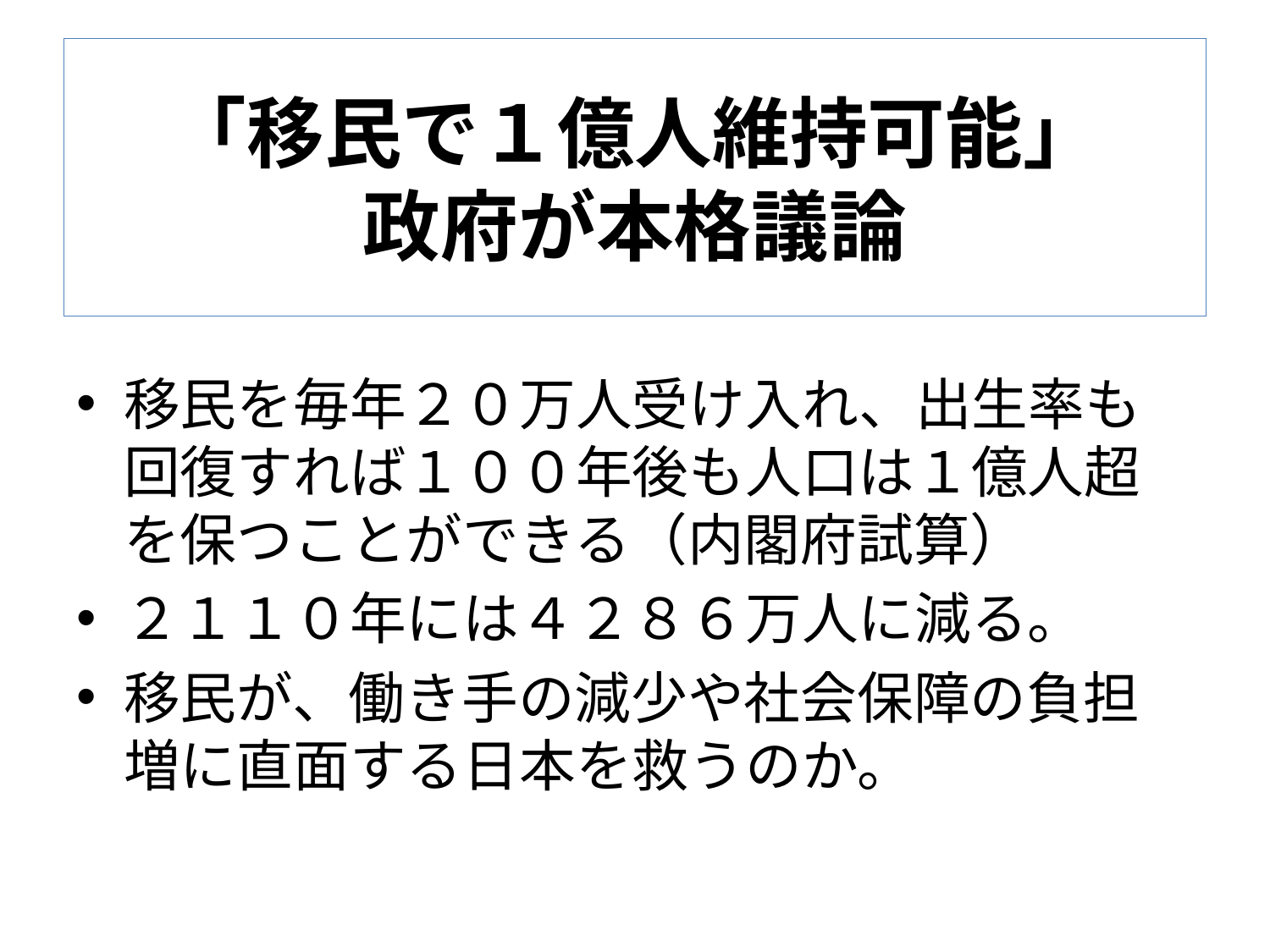

# 「移民で１億人維持可能」 政府が本格議論
移民を毎年２０万人受け入れ、出生率も回復すれば１００年後も人口は１億人超を保つことができる（内閣府試算）
２１１０年には４２８６万人に減る。
移民が、働き手の減少や社会保障の負担増に直面する日本を救うのか。